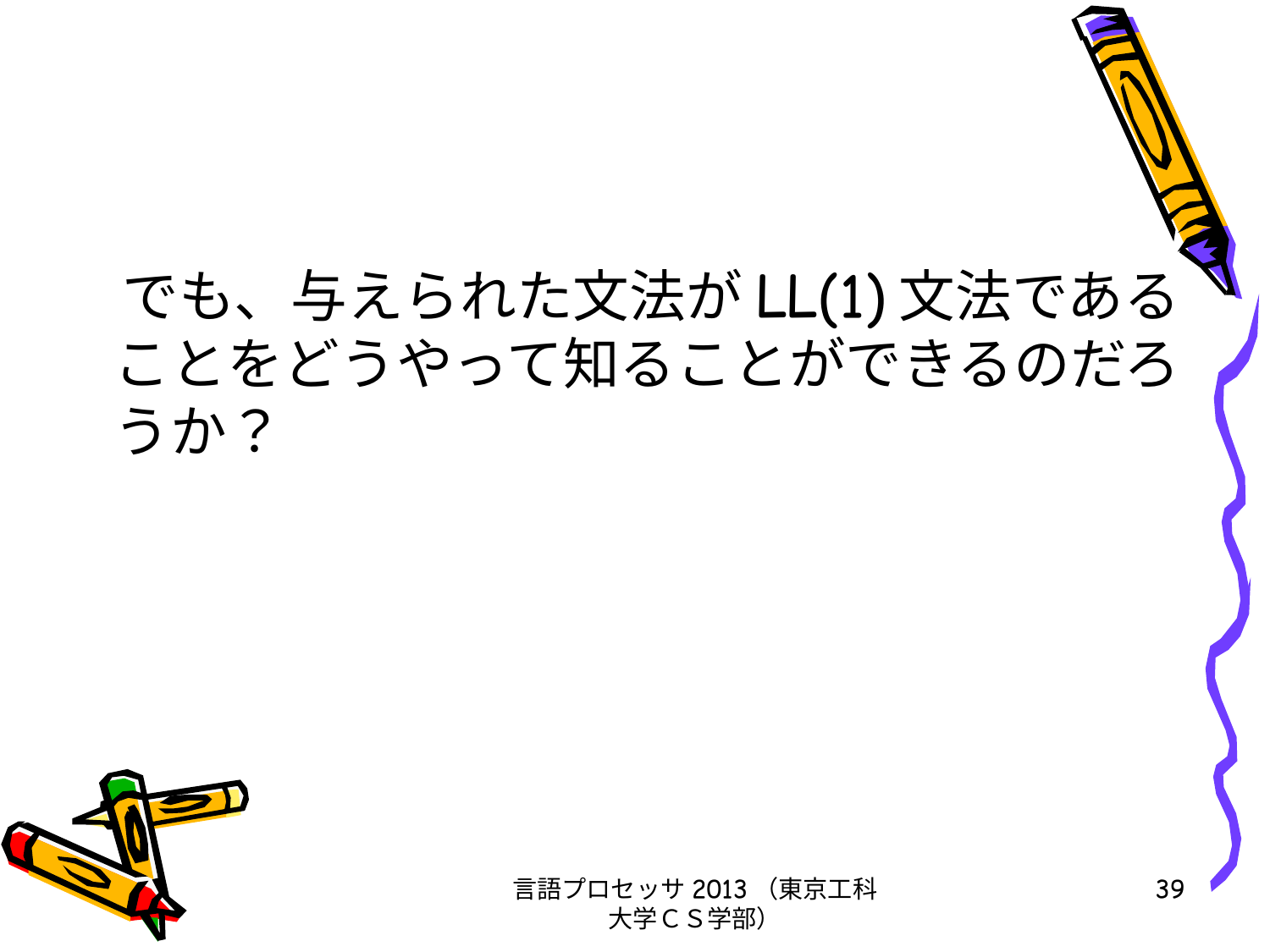

#
　でも、与えられた文法がLL(1)文法であることをどうやって知ることができるのだろうか？
言語プロセッサ2013（東京工科大学ＣＳ学部）
39